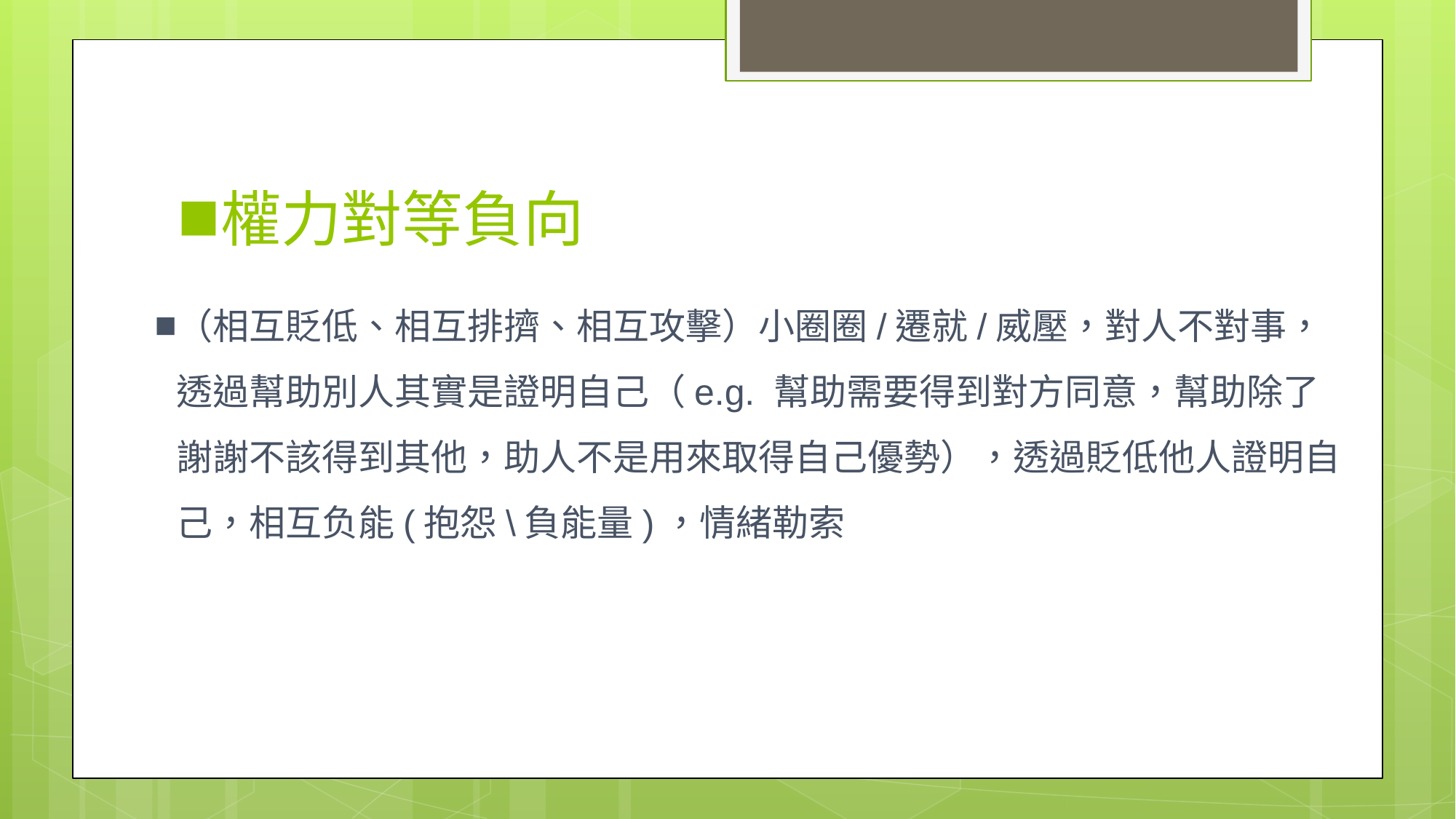

# 權力對等負向
（相互貶低、相互排擠、相互攻擊）小圈圈/遷就/威壓，對人不對事，透過幫助別人其實是證明自己（e.g. 幫助需要得到對方同意，幫助除了謝謝不該得到其他，助人不是用來取得自己優勢），透過貶低他人證明自己，相互负能(抱怨\負能量)，情緒勒索